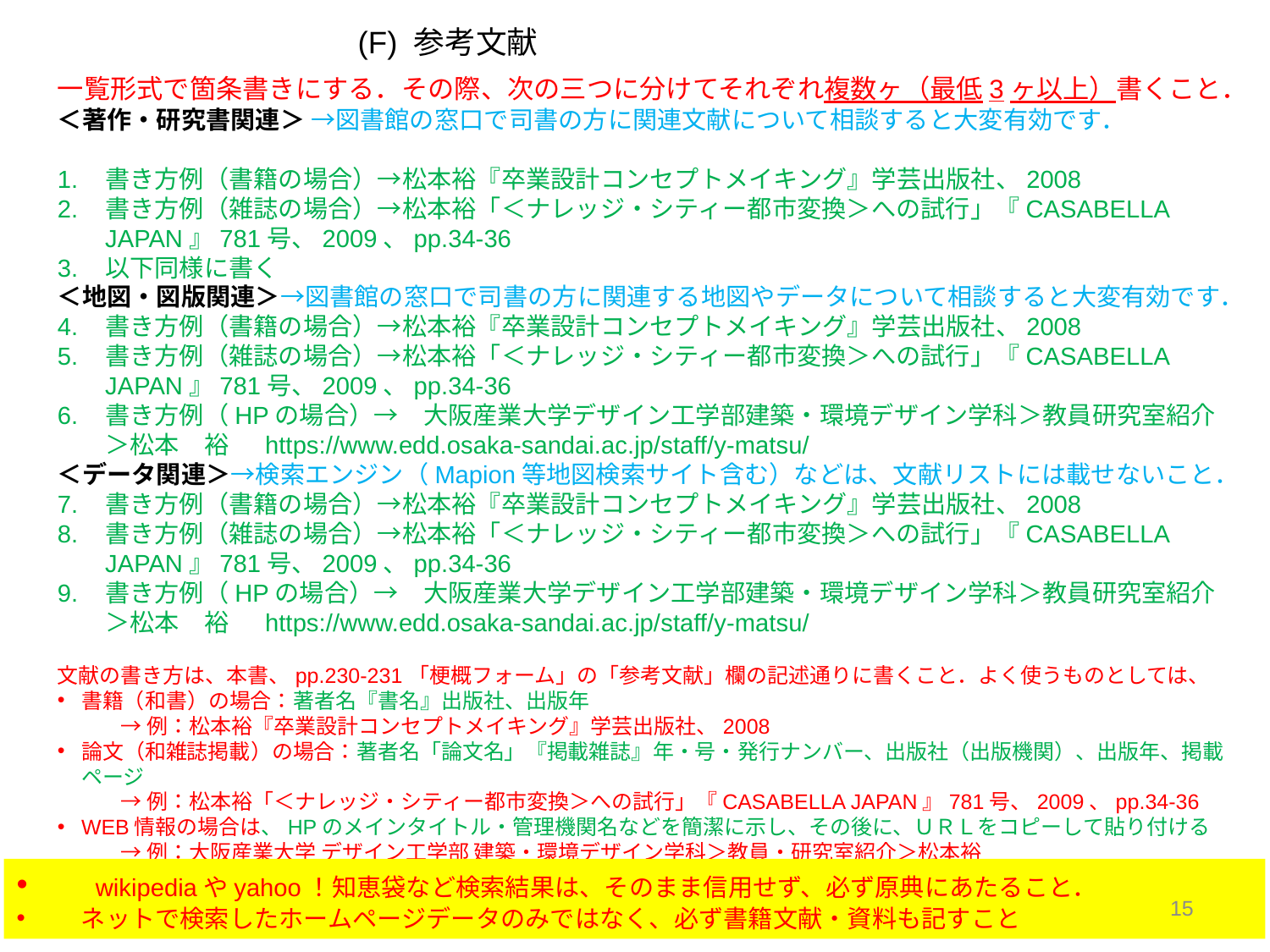

# (F) 参考文献
一覧形式で箇条書きにする．その際、次の三つに分けてそれぞれ複数ヶ（最低3ヶ以上）書くこと．
＜著作・研究書関連＞ →図書館の窓口で司書の方に関連文献について相談すると大変有効です．
書き方例（書籍の場合）→松本裕『卒業設計コンセプトメイキング』学芸出版社、2008
書き方例（雑誌の場合）→松本裕「＜ナレッジ・シティー都市変換＞への試行」『CASABELLA JAPAN』781号、2009、pp.34-36
以下同様に書く
＜地図・図版関連＞→図書館の窓口で司書の方に関連する地図やデータについて相談すると大変有効です．
書き方例（書籍の場合）→松本裕『卒業設計コンセプトメイキング』学芸出版社、2008
書き方例（雑誌の場合）→松本裕「＜ナレッジ・シティー都市変換＞への試行」『CASABELLA JAPAN』781号、2009、pp.34-36
書き方例（HPの場合）→　大阪産業大学デザイン工学部建築・環境デザイン学科＞教員研究室紹介＞松本　裕　 https://www.edd.osaka-sandai.ac.jp/staff/y-matsu/
＜データ関連＞→検索エンジン（Mapion等地図検索サイト含む）などは、文献リストには載せないこと．
書き方例（書籍の場合）→松本裕『卒業設計コンセプトメイキング』学芸出版社、2008
書き方例（雑誌の場合）→松本裕「＜ナレッジ・シティー都市変換＞への試行」『CASABELLA JAPAN』781号、2009、pp.34-36
書き方例（HPの場合）→　大阪産業大学デザイン工学部建築・環境デザイン学科＞教員研究室紹介＞松本　裕　 https://www.edd.osaka-sandai.ac.jp/staff/y-matsu/

文献の書き方は、本書、pp.230-231「梗概フォーム」の「参考文献」欄の記述通りに書くこと．よく使うものとしては、
書籍（和書）の場合：著者名『書名』出版社、出版年
→例：松本裕『卒業設計コンセプトメイキング』学芸出版社、2008
論文（和雑誌掲載）の場合：著者名「論文名」『掲載雑誌』年・号・発行ナンバー、出版社（出版機関）、出版年、掲載ページ
→例：松本裕「＜ナレッジ・シティー都市変換＞への試行」『CASABELLA JAPAN』781号、2009、pp.34-36
WEB情報の場合は、HPのメインタイトル・管理機関名などを簡潔に示し、その後に、ＵＲＬをコピーして貼り付ける
→例：大阪産業大学 デザイン工学部 建築・環境デザイン学科＞教員・研究室紹介＞松本裕
　　　http://www.edd.osaka-sandai.ac.jp/staff/y-matsu/

　wikipediaやyahoo！知恵袋など検索結果は、そのまま信用せず、必ず原典にあたること．
　ネットで検索したホームページデータのみではなく、必ず書籍文献・資料も記すこと
15